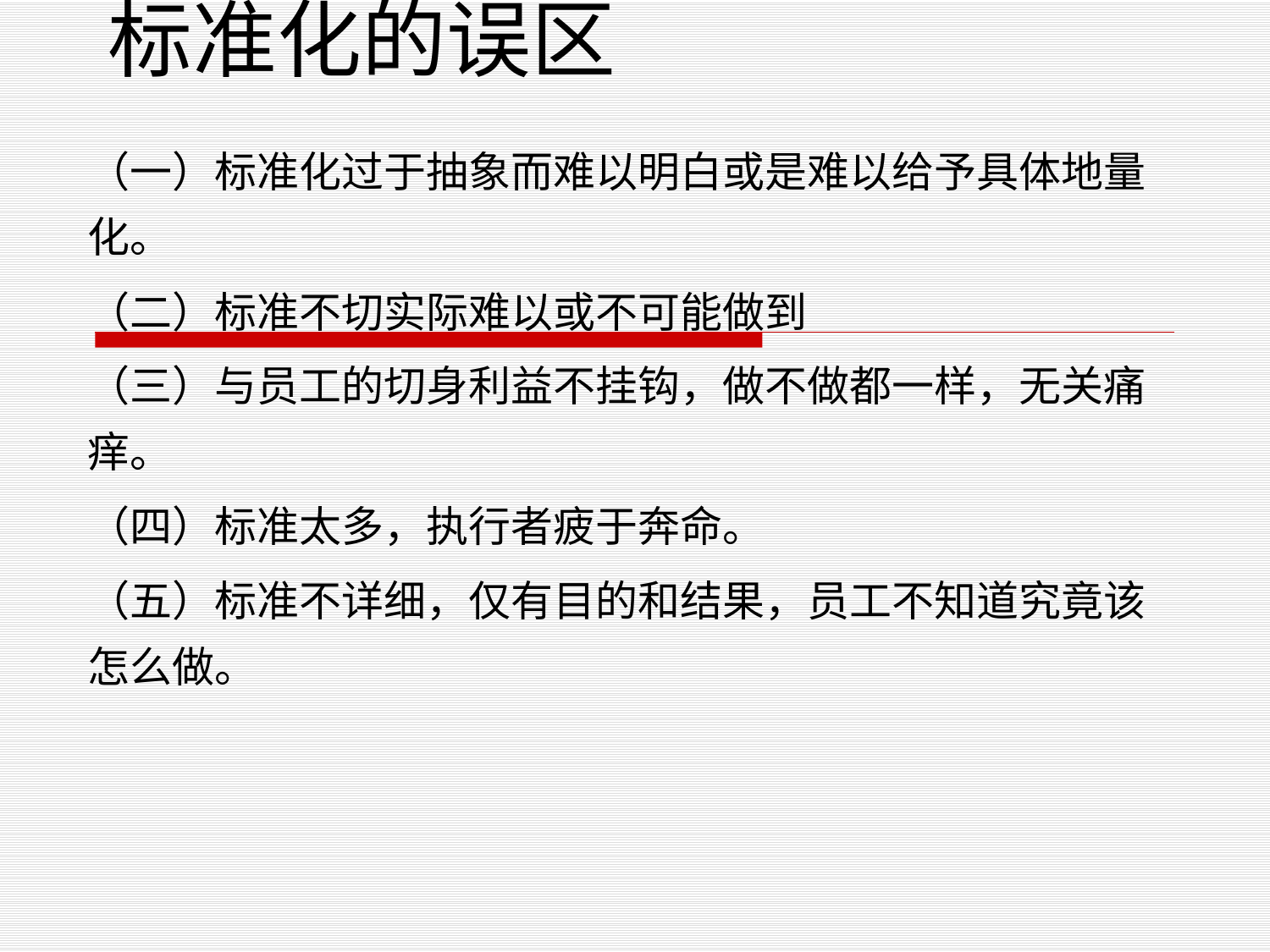

（一）标准化过于抽象而难以明白或是难以给予具体地量化。
（二）标准不切实际难以或不可能做到
（三）与员工的切身利益不挂钩，做不做都一样，无关痛痒。
（四）标准太多，执行者疲于奔命。
（五）标准不详细，仅有目的和结果，员工不知道究竟该怎么做。
# 标准化的误区
588